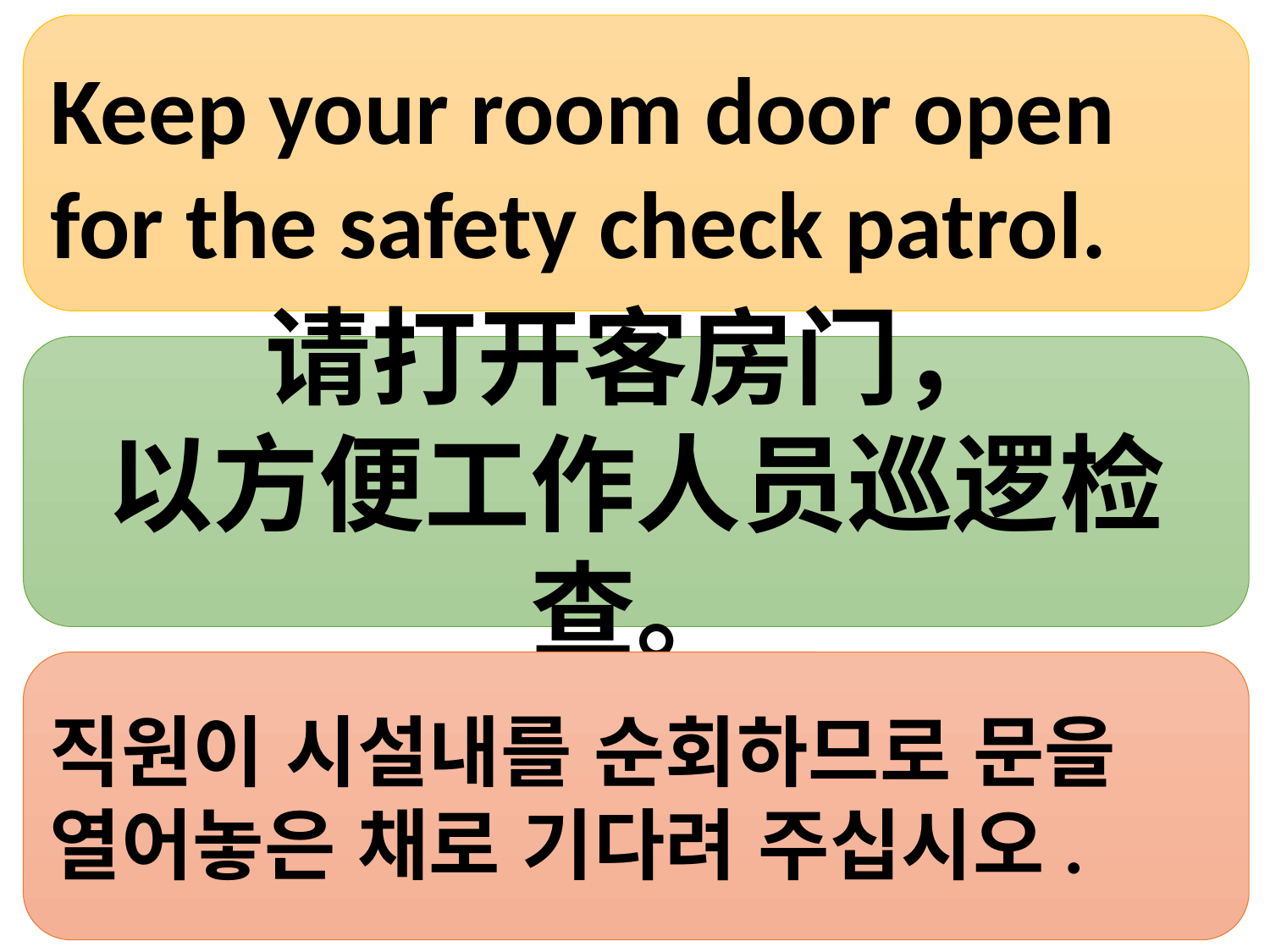

Keep your room door open for the safety check patrol.
请打开客房门，
以方便工作人员巡逻检查。
직원이 시설내를 순회하므로 문을 열어놓은 채로 기다려 주십시오.